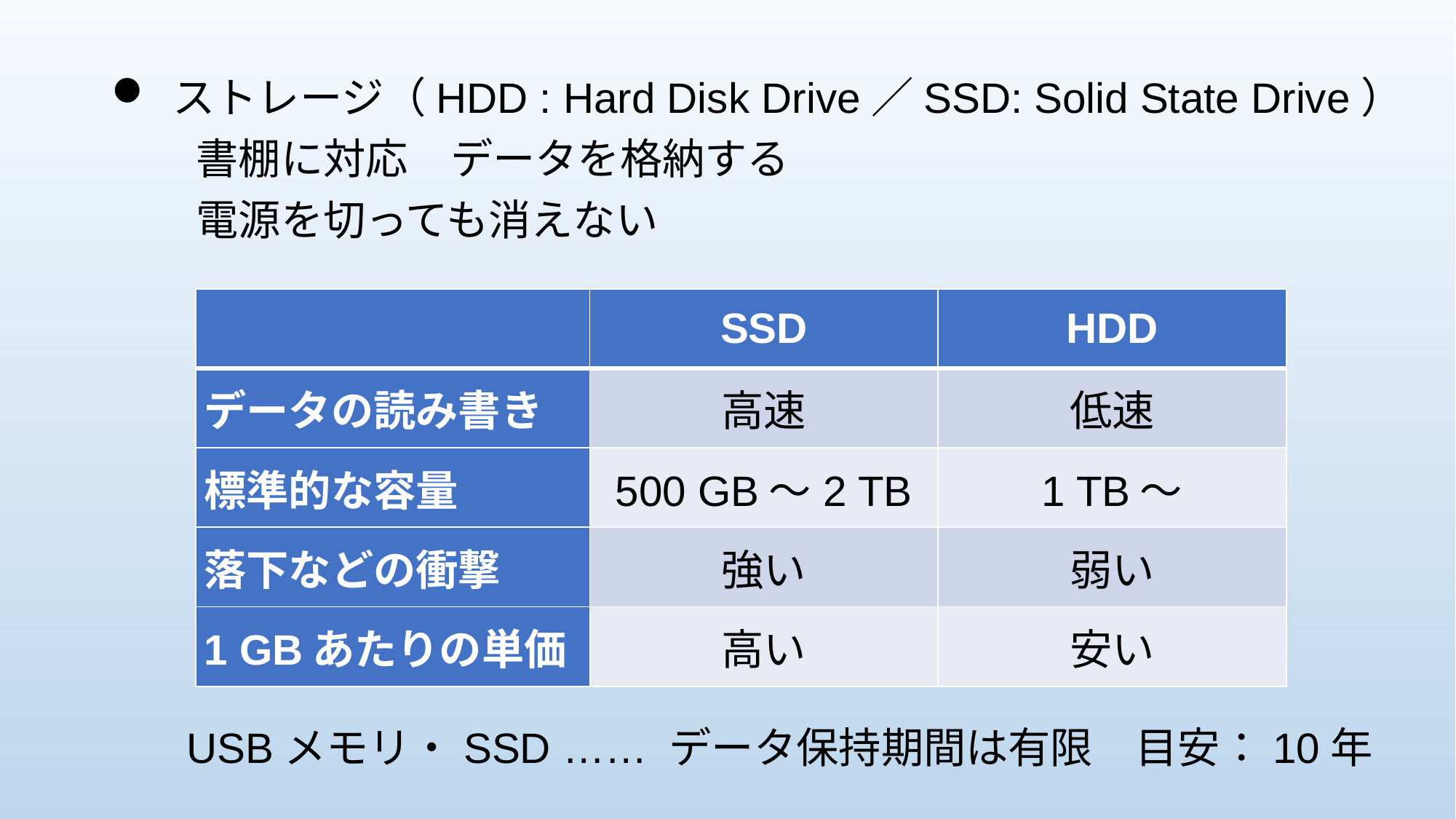

ストレージ（HDD : Hard Disk Drive／SSD: Solid State Drive）
　　書棚に対応　データを格納する
　　電源を切っても消えない
|  | SSD | HDD |
| --- | --- | --- |
| データの読み書き | 高速 | 低速 |
| 標準的な容量 | 500 GB～2 TB | 1 TB～ |
| 落下などの衝撃 | 強い | 弱い |
| 1 GBあたりの単価 | 高い | 安い |
USBメモリ・SSD …… データ保持期間は有限　目安：10年